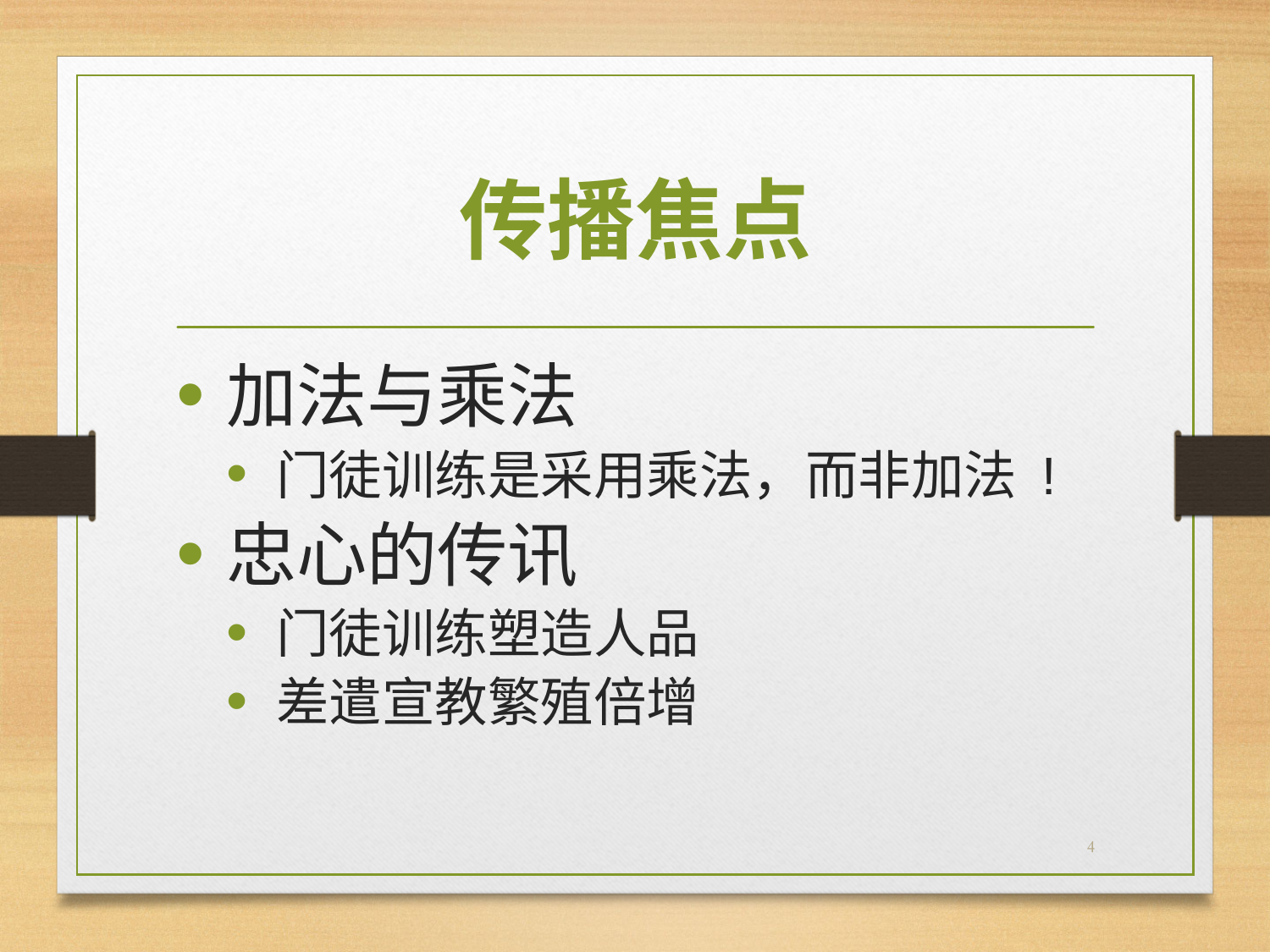

# 传播焦点
加法与乘法
门徒训练是采用乘法，而非加法 !
忠心的传讯
门徒训练塑造人品
差遣宣教繁殖倍增

4